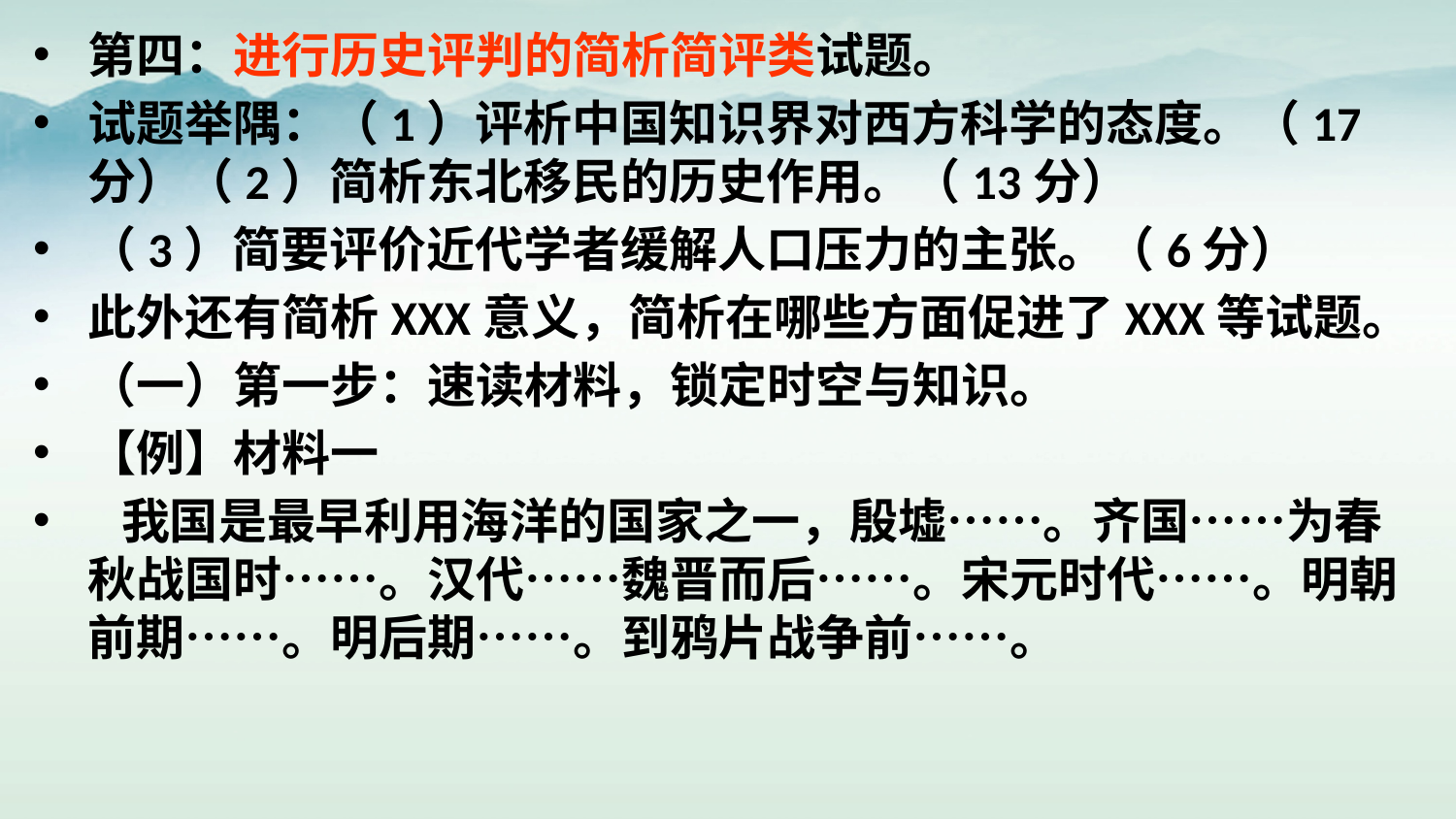

第四：进行历史评判的简析简评类试题。
试题举隅：（1）评析中国知识界对西方科学的态度。（17分）（2）简析东北移民的历史作用。（13分）
（3）简要评价近代学者缓解人口压力的主张。（6分）
此外还有简析XXX意义，简析在哪些方面促进了XXX等试题。
（一）第一步：速读材料，锁定时空与知识。
【例】材料一
  我国是最早利用海洋的国家之一，殷墟……。齐国……为春秋战国时……。汉代……魏晋而后……。宋元时代……。明朝前期……。明后期……。到鸦片战争前……。